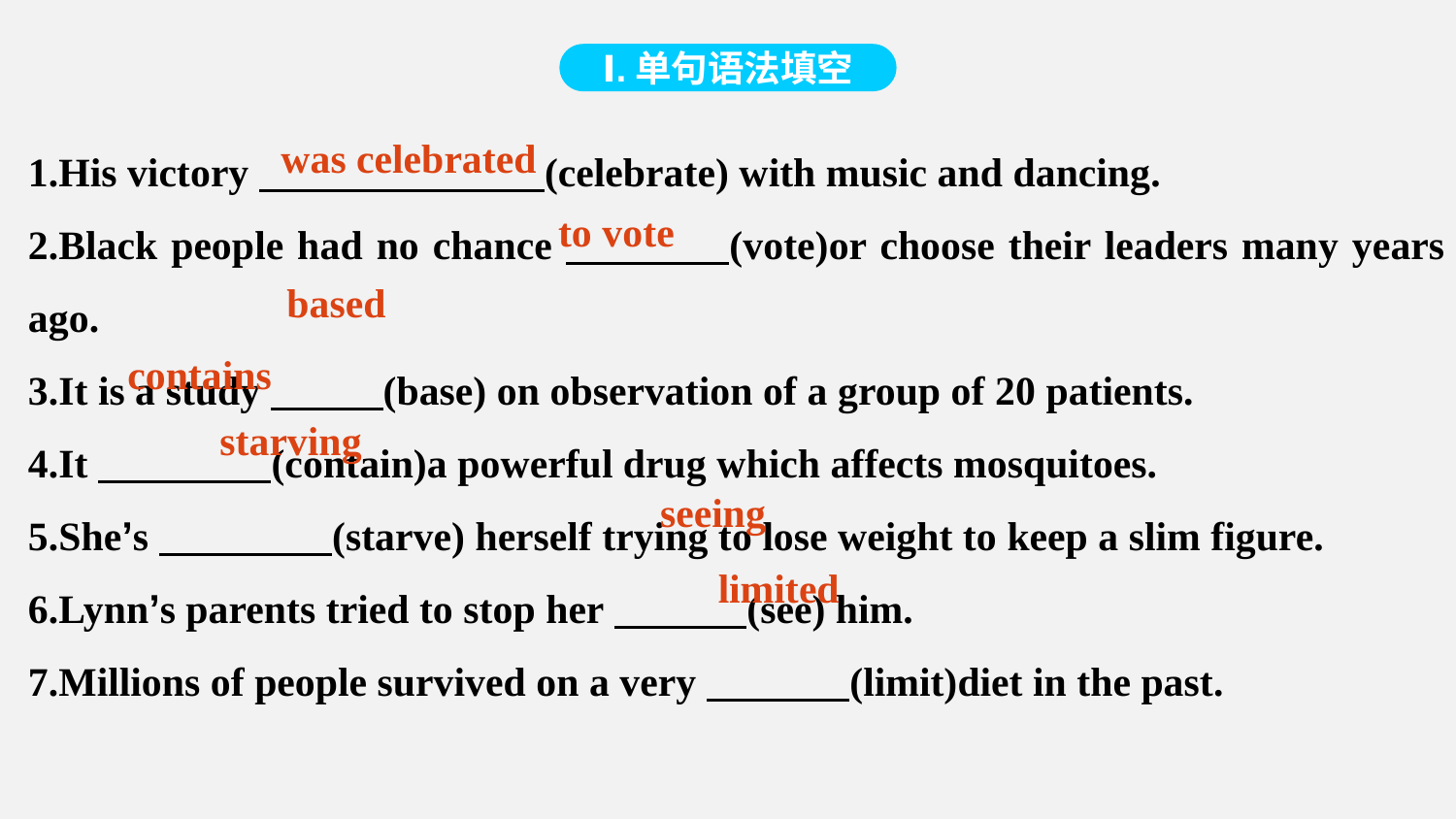

Ⅰ.单句语法填空
1.His victory                             (celebrate) with music and dancing.
2.Black people had no chance             (vote)or choose their leaders many years ago.
3.It is a study            (base) on observation of a group of 20 patients.
4.It                  (contain)a powerful drug which affects mosquitoes.
5.She’s                  (starve) herself trying to lose weight to keep a slim figure.
6.Lynn’s parents tried to stop her              (see) him.
7.Millions of people survived on a very               (limit)diet in the past.
was celebrated
to vote
based
contains
starving
seeing
limited